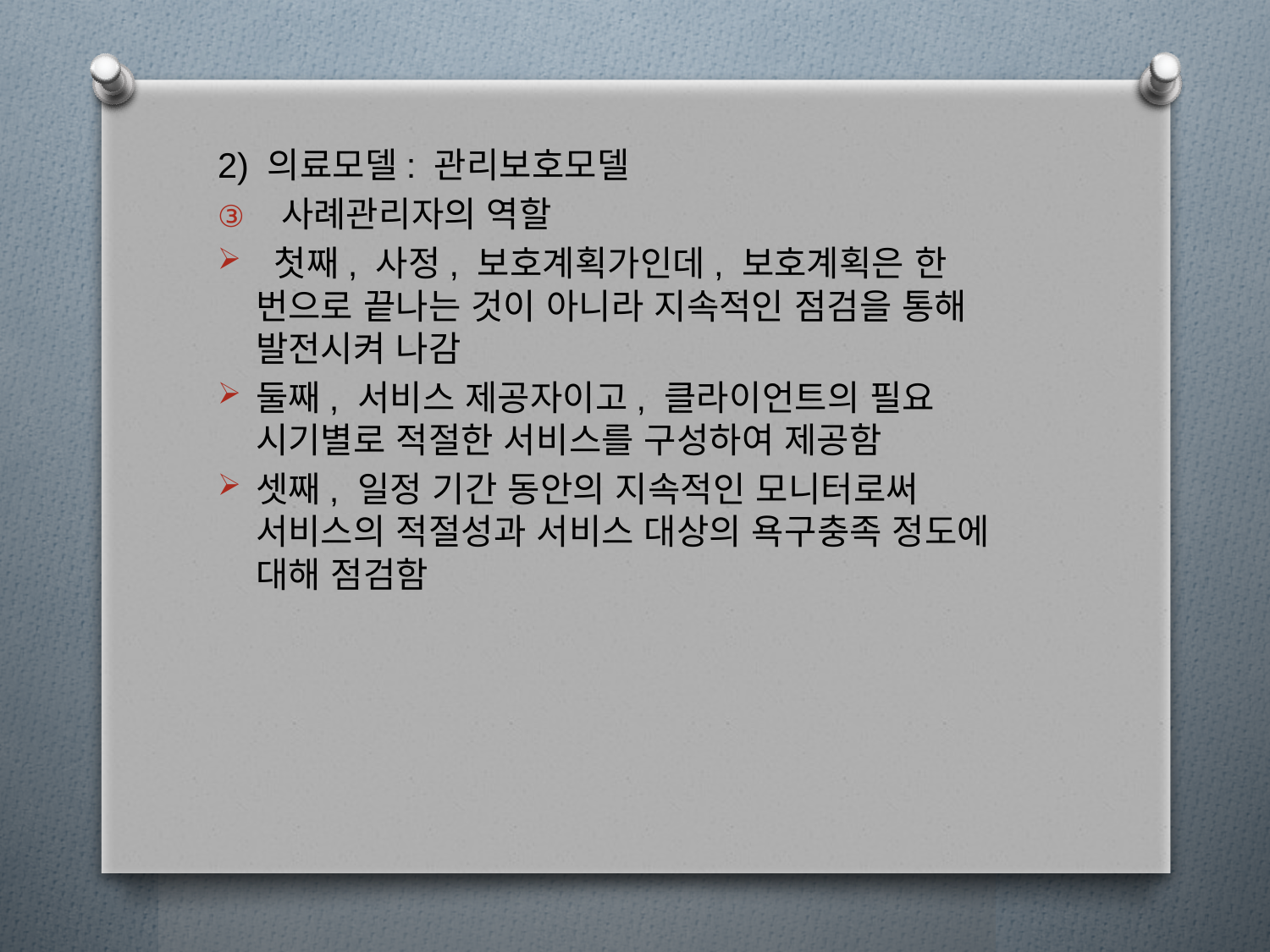

2) 의료모델: 관리보호모델
사례관리자의 역할
 첫째, 사정, 보호계획가인데, 보호계획은 한 번으로 끝나는 것이 아니라 지속적인 점검을 통해 발전시켜 나감
둘째, 서비스 제공자이고, 클라이언트의 필요 시기별로 적절한 서비스를 구성하여 제공함
셋째, 일정 기간 동안의 지속적인 모니터로써 서비스의 적절성과 서비스 대상의 욕구충족 정도에 대해 점검함